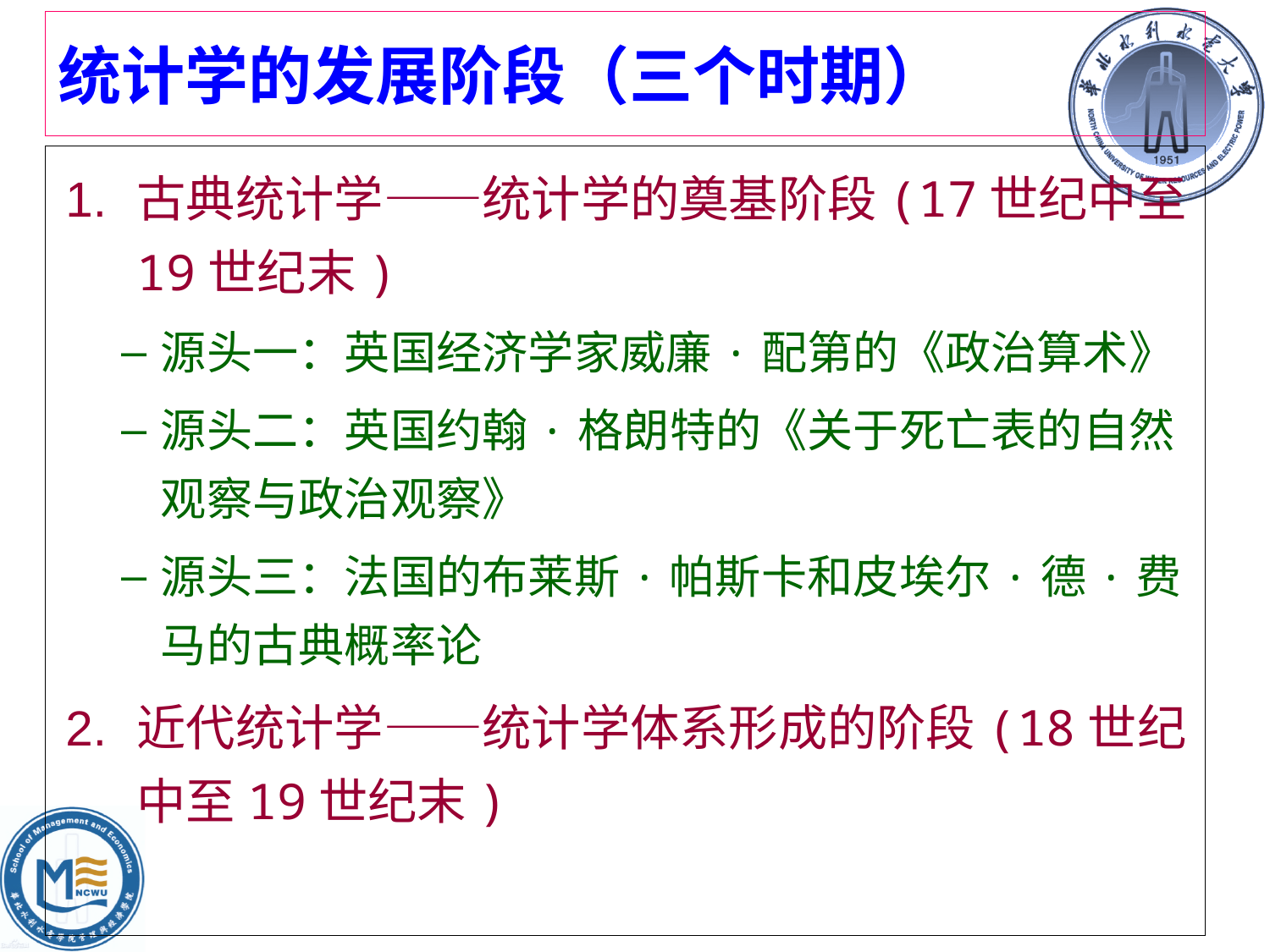

# 统计学的发展阶段（三个时期）
古典统计学——统计学的奠基阶段(17世纪中至19世纪末)
源头一：英国经济学家威廉·配第的《政治算术》
源头二：英国约翰·格朗特的《关于死亡表的自然观察与政治观察》
源头三：法国的布莱斯·帕斯卡和皮埃尔·德·费马的古典概率论
近代统计学——统计学体系形成的阶段(18世纪中至19世纪末)